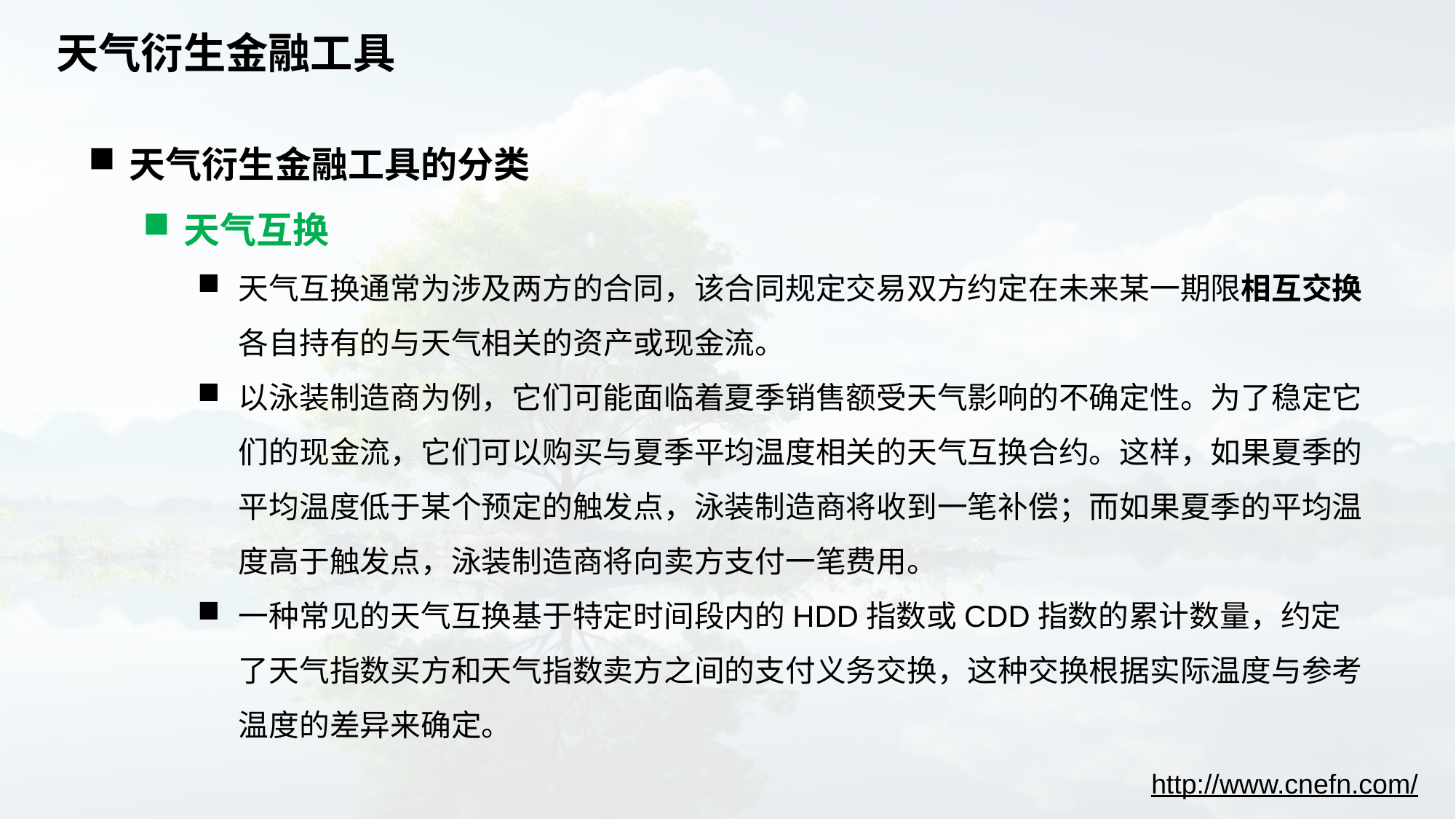

# 天气衍生金融工具
天气衍生金融工具的分类
天气互换
天气互换通常为涉及两方的合同，该合同规定交易双方约定在未来某一期限相互交换各自持有的与天气相关的资产或现金流。
以泳装制造商为例，它们可能面临着夏季销售额受天气影响的不确定性。为了稳定它们的现金流，它们可以购买与夏季平均温度相关的天气互换合约。这样，如果夏季的平均温度低于某个预定的触发点，泳装制造商将收到一笔补偿；而如果夏季的平均温度高于触发点，泳装制造商将向卖方支付一笔费用。
一种常见的天气互换基于特定时间段内的HDD指数或CDD指数的累计数量，约定了天气指数买方和天气指数卖方之间的支付义务交换，这种交换根据实际温度与参考温度的差异来确定。